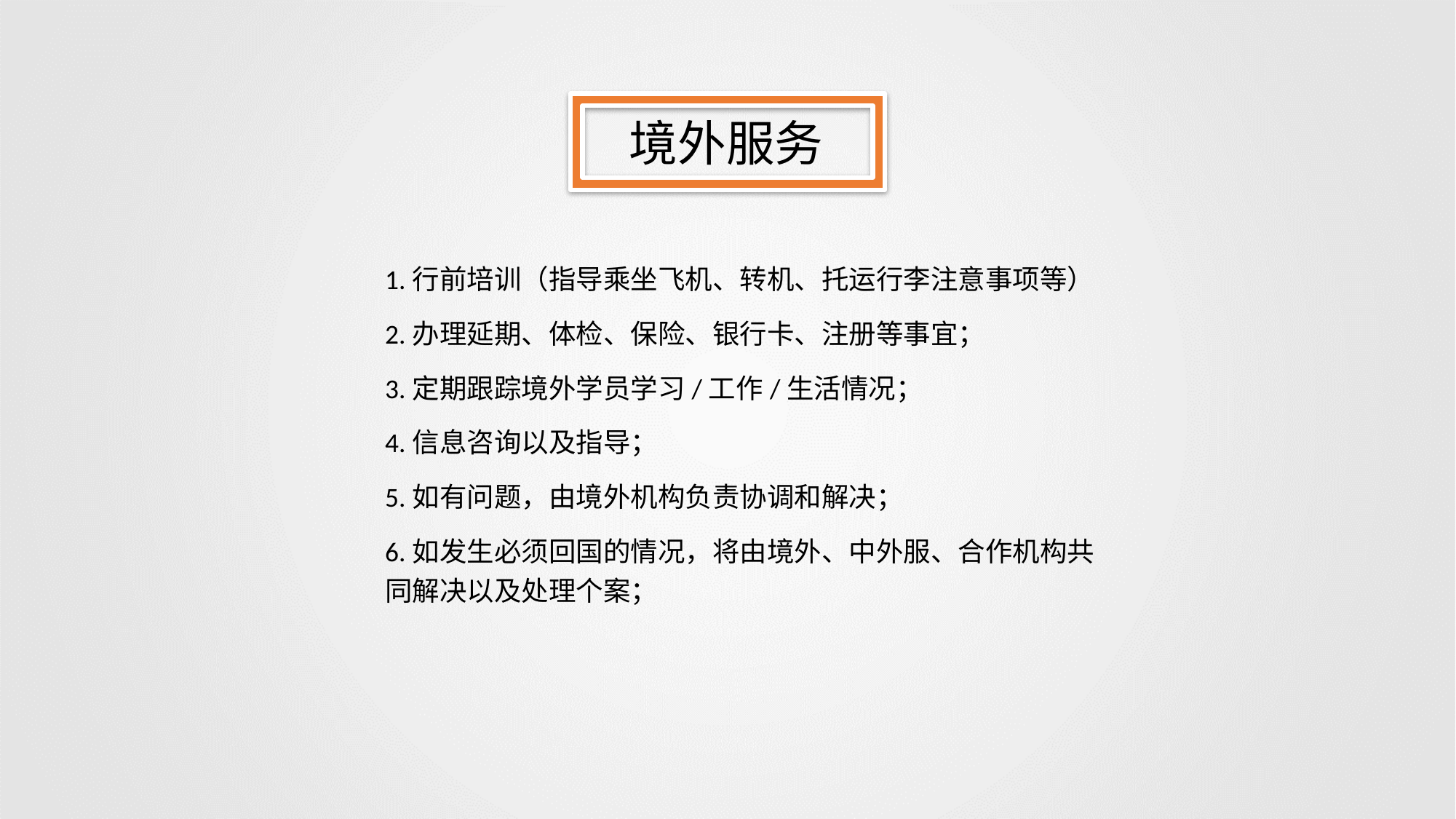

境外服务
1.行前培训（指导乘坐飞机、转机、托运行李注意事项等）
2.办理延期、体检、保险、银行卡、注册等事宜；
3.定期跟踪境外学员学习/工作/生活情况；
4.信息咨询以及指导；
5.如有问题，由境外机构负责协调和解决；
6.如发生必须回国的情况，将由境外、中外服、合作机构共同解决以及处理个案；